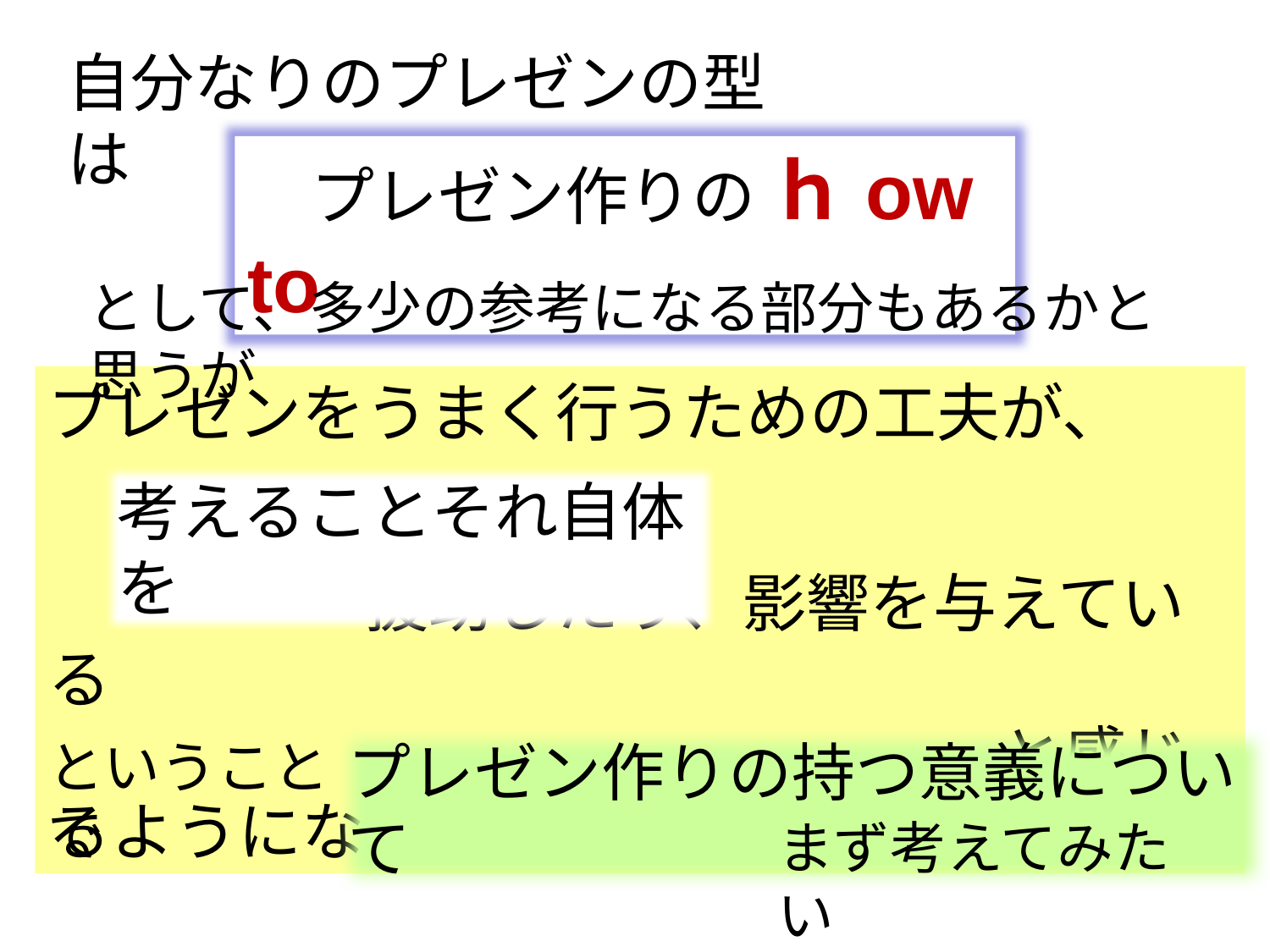

自分なりのプレゼンの型は
　プレゼン作りの ｈow to
として、多少の参考になる部分もあるかと思うが
プレゼンをうまく行うための工夫が、

　　　　　援助したり、影響を与えている
　　　　　　　　　　　　　　　と感じるようになった
考えることそれ自体を
ということで
プレゼン作りの持つ意義について
まず考えてみたい